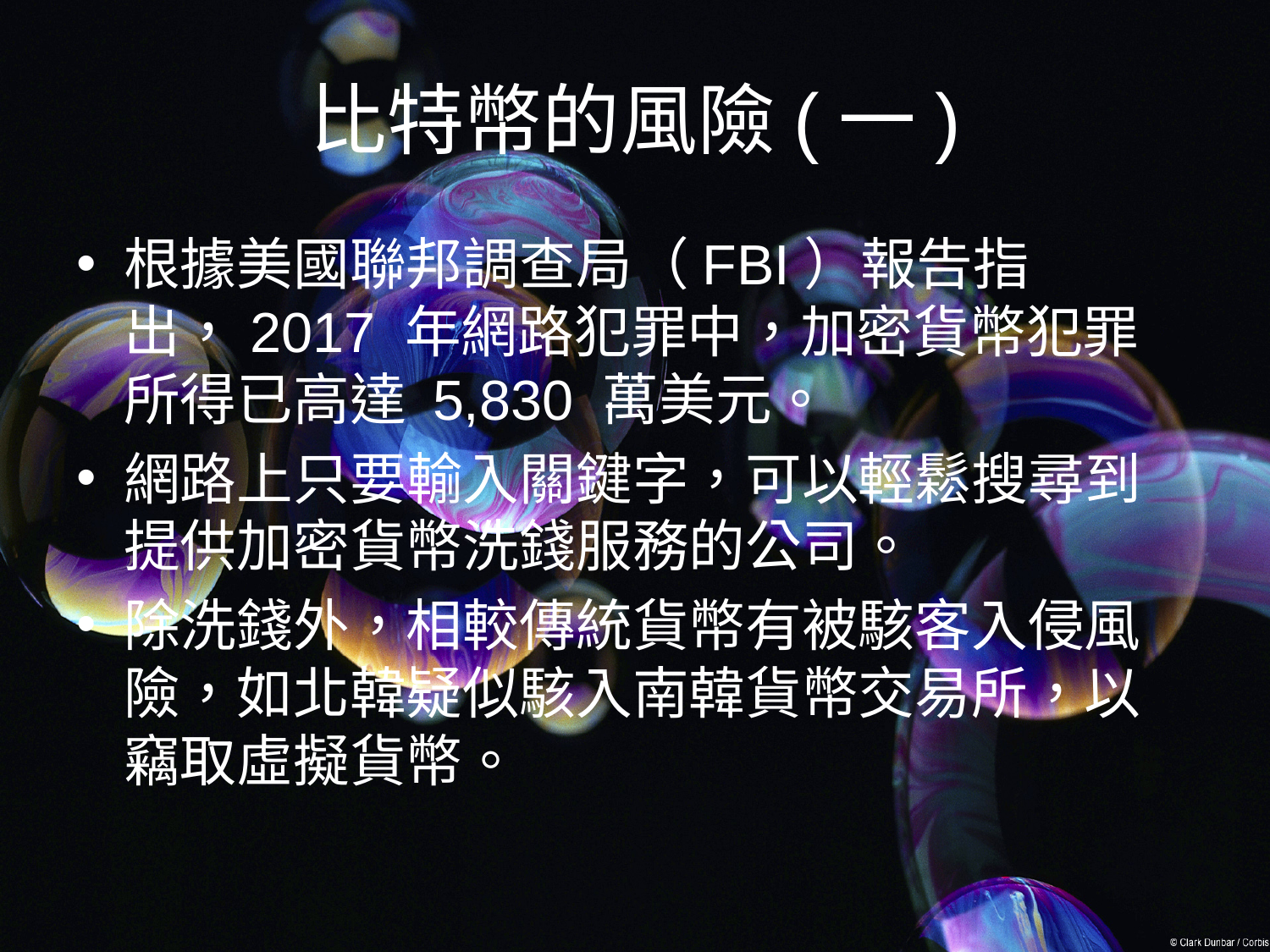

# 比特幣的風險(一)
根據美國聯邦調查局（FBI）報告指出，2017 年網路犯罪中，加密貨幣犯罪所得已高達 5,830 萬美元。
網路上只要輸入關鍵字，可以輕鬆搜尋到提供加密貨幣洗錢服務的公司。
除洗錢外，相較傳統貨幣有被駭客入侵風險，如北韓疑似駭入南韓貨幣交易所，以竊取虛擬貨幣。